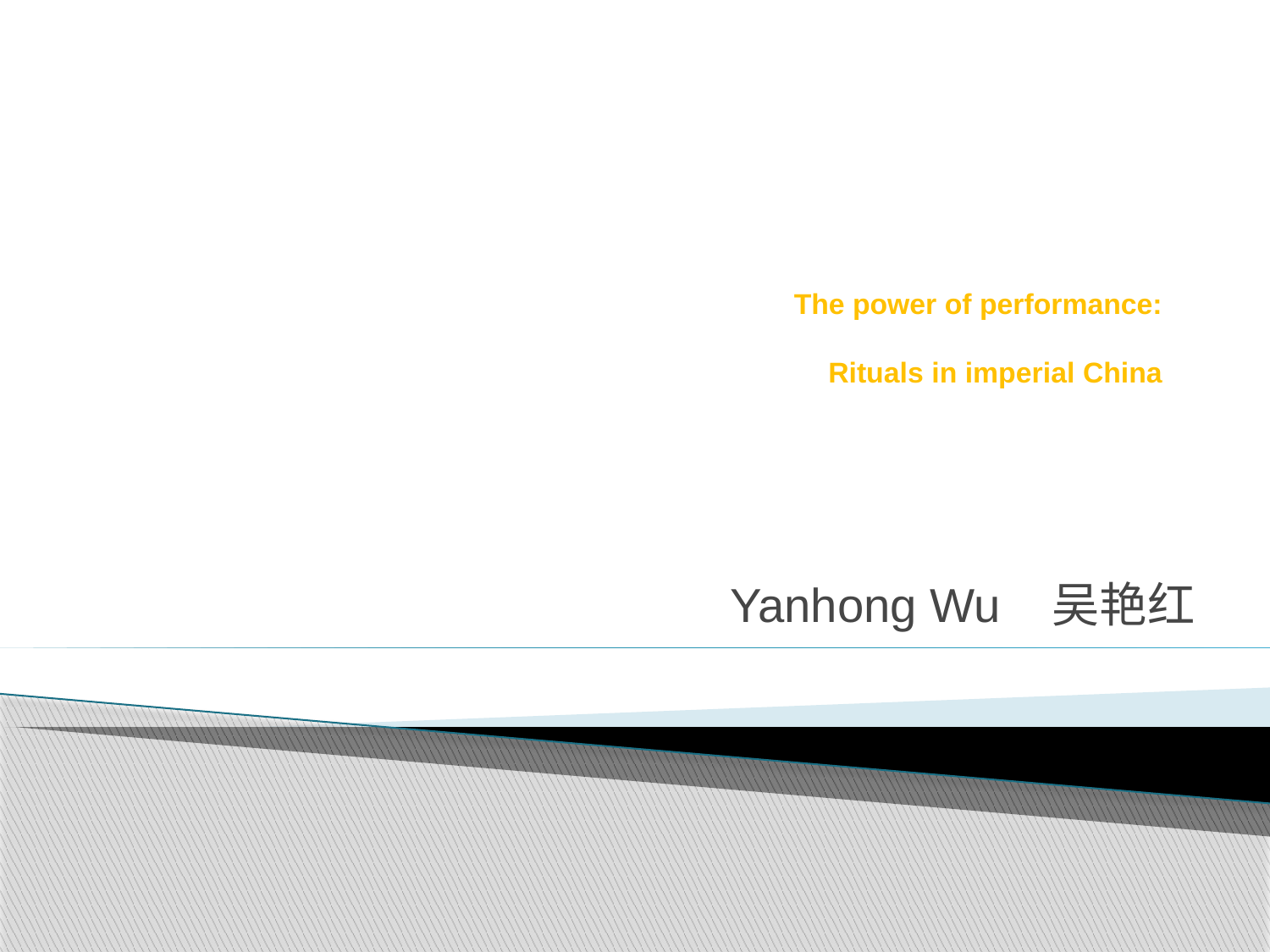

# The power of performance: Rituals in imperial China
Yanhong Wu   吴艳红